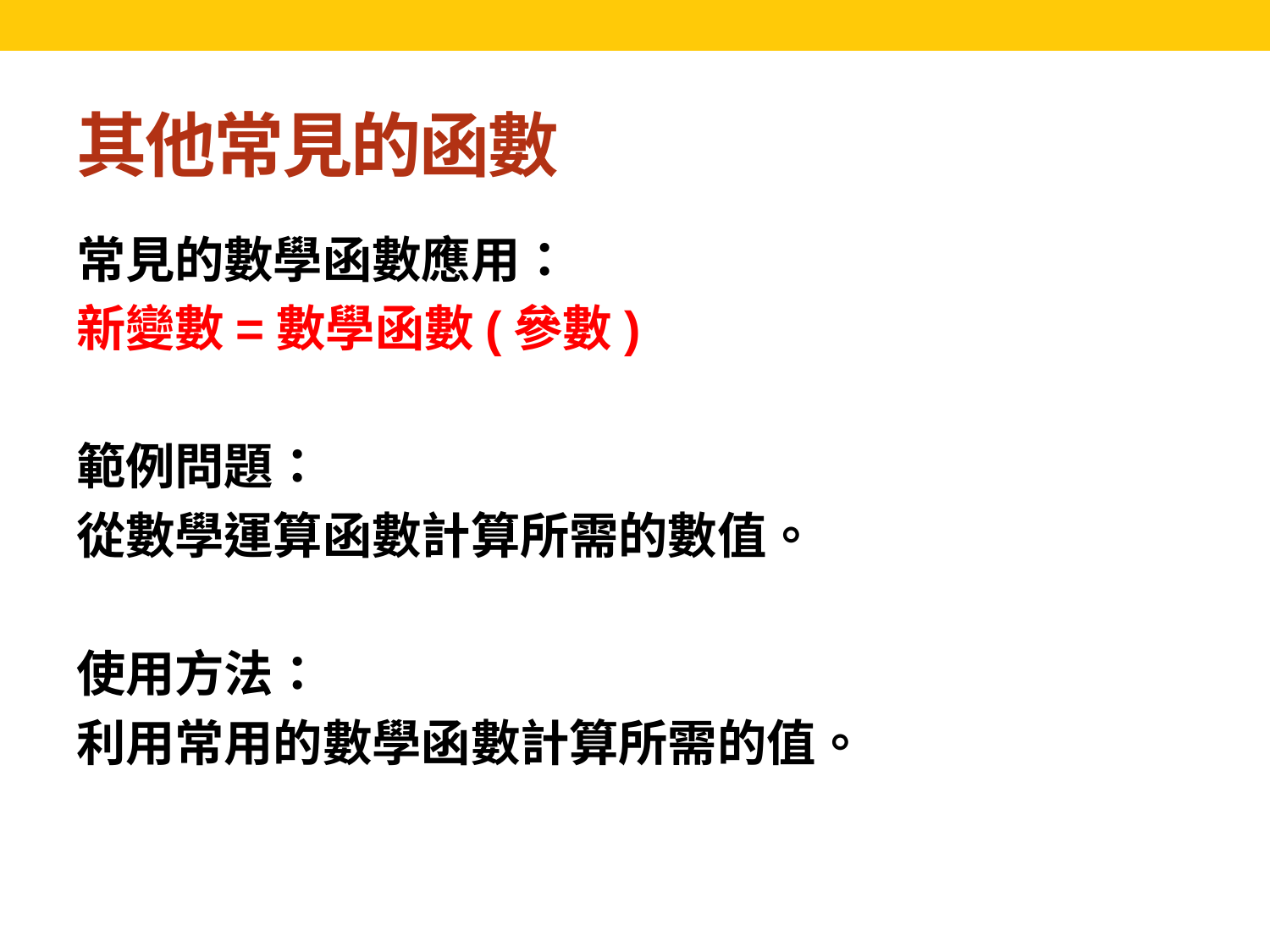

# 其他常見的函數
常見的數學函數應用：
新變數=數學函數(參數)

範例問題：
從數學運算函數計算所需的數值。

使用方法：
利用常用的數學函數計算所需的值。